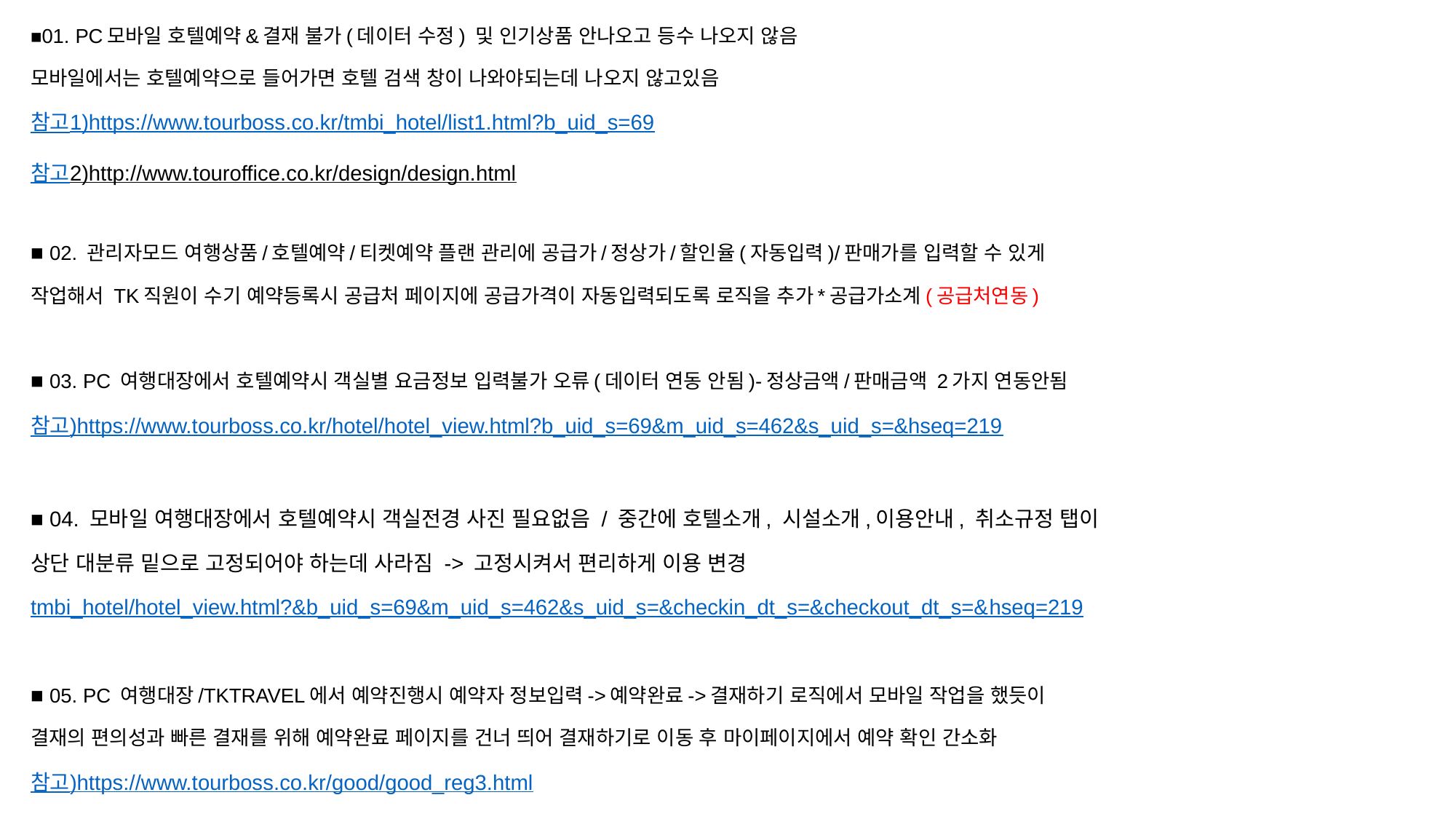

■01. PC모바일 호텔예약&결재 불가(데이터 수정) 및 인기상품 안나오고 등수 나오지 않음
모바일에서는 호텔예약으로 들어가면 호텔 검색 창이 나와야되는데 나오지 않고있음
참고1)https://www.tourboss.co.kr/tmbi_hotel/list1.html?b_uid_s=69
참고2)http://www.touroffice.co.kr/design/design.html
■ 02. 관리자모드 여행상품/호텔예약/티켓예약 플랜 관리에 공급가/정상가/할인율(자동입력)/판매가를 입력할 수 있게
작업해서 TK직원이 수기 예약등록시 공급처 페이지에 공급가격이 자동입력되도록 로직을 추가*공급가소계(공급처연동)

■ 03. PC 여행대장에서 호텔예약시 객실별 요금정보 입력불가 오류(데이터 연동 안됨)-정상금액/판매금액 2가지 연동안됨
참고)https://www.tourboss.co.kr/hotel/hotel_view.html?b_uid_s=69&m_uid_s=462&s_uid_s=&hseq=219

■ 04. 모바일 여행대장에서 호텔예약시 객실전경 사진 필요없음 / 중간에 호텔소개, 시설소개,이용안내, 취소규정 탭이
상단 대분류 밑으로 고정되어야 하는데 사라짐 -> 고정시켜서 편리하게 이용 변경
tmbi_hotel/hotel_view.html?&b_uid_s=69&m_uid_s=462&s_uid_s=&checkin_dt_s=&checkout_dt_s=&hseq=219

■ 05. PC 여행대장/TKTRAVEL에서 예약진행시 예약자 정보입력->예약완료->결재하기 로직에서 모바일 작업을 했듯이
결재의 편의성과 빠른 결재를 위해 예약완료 페이지를 건너 띄어 결재하기로 이동 후 마이페이지에서 예약 확인 간소화
참고)https://www.tourboss.co.kr/good/good_reg3.html